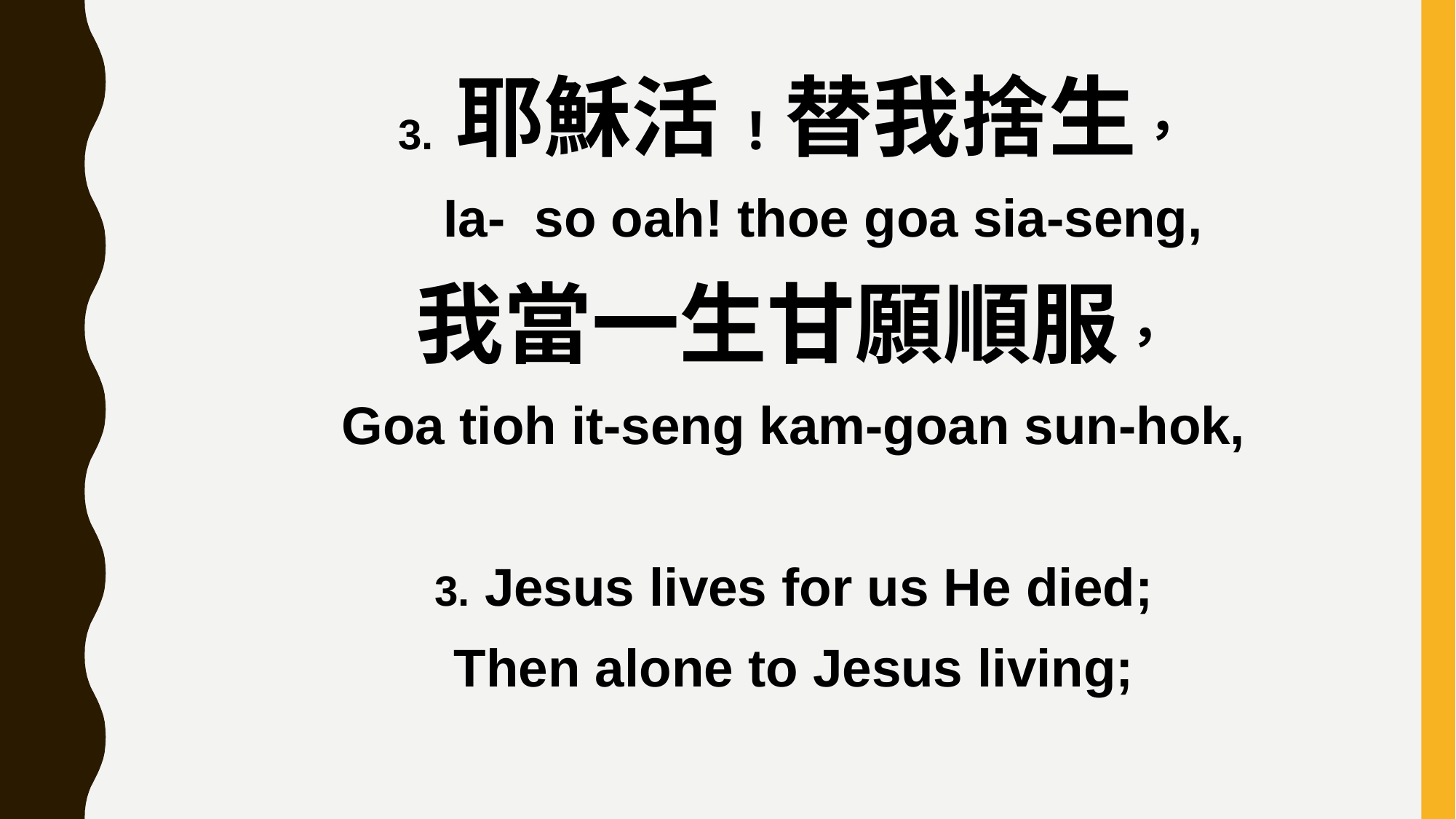

3. 耶穌活!替我捨生，
    Ia-  so oah! thoe goa sia-seng,
我當一生甘願順服，
Goa tioh it-seng kam-goan sun-hok,

3. Jesus lives for us He died;
Then alone to Jesus living;